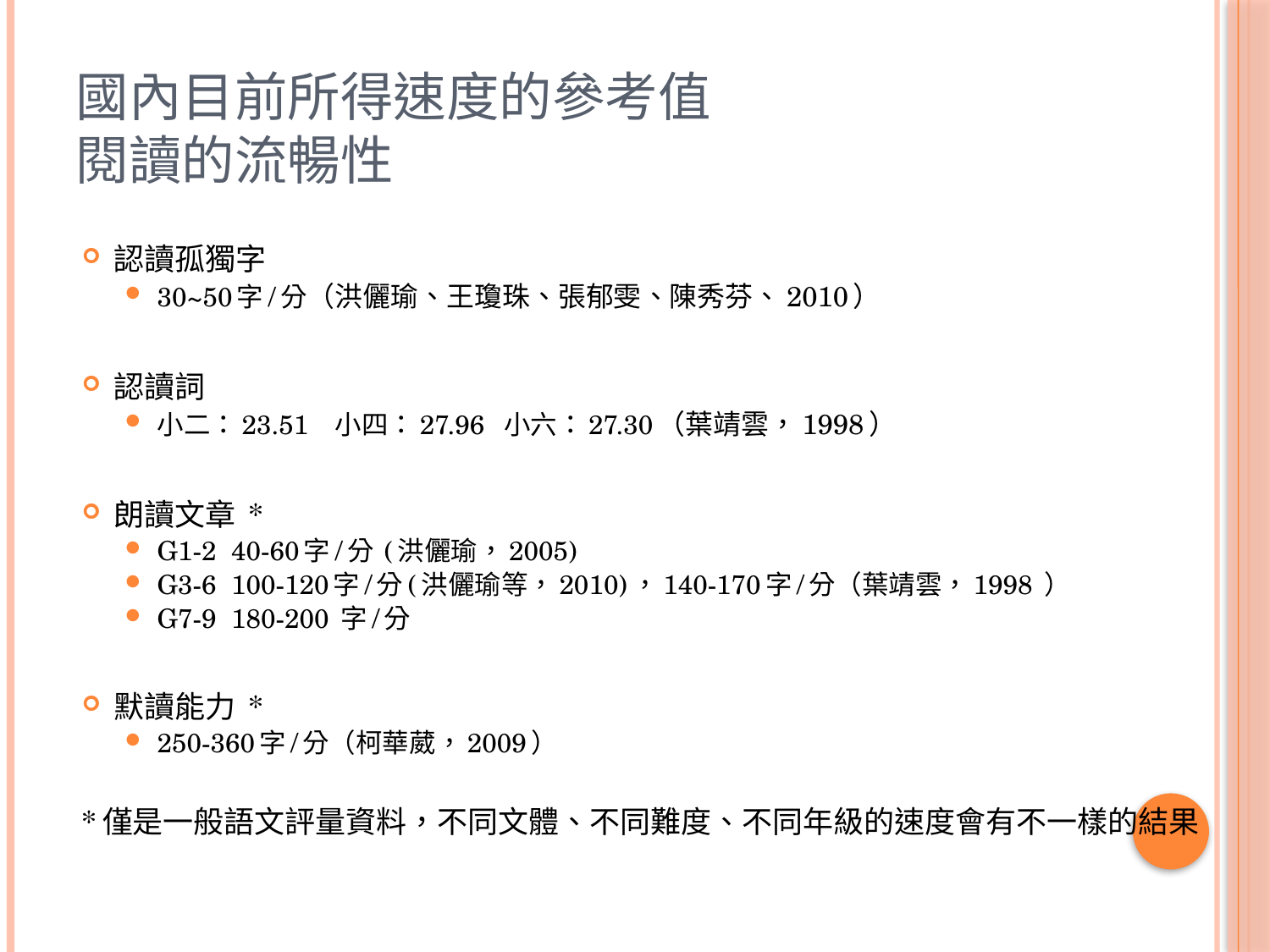

# 國內目前所得速度的參考值 閱讀的流暢性
認讀孤獨字
30~50字/分（洪儷瑜、王瓊珠、張郁雯、陳秀芬、2010）

認讀詞
小二：23.51   小四：27.96  小六：27.30（葉靖雲，1998）

朗讀文章 *
G1-2  40-60字/分 (洪儷瑜，2005)
G3-6  100-120字/分(洪儷瑜等，2010)，140-170字/分（葉靖雲，1998 ）
G7-9  180-200 字/分

默讀能力 *
250-360字/分（柯華葳，2009）

*僅是一般語文評量資料，不同文體、不同難度、不同年級的速度會有不一樣的結果